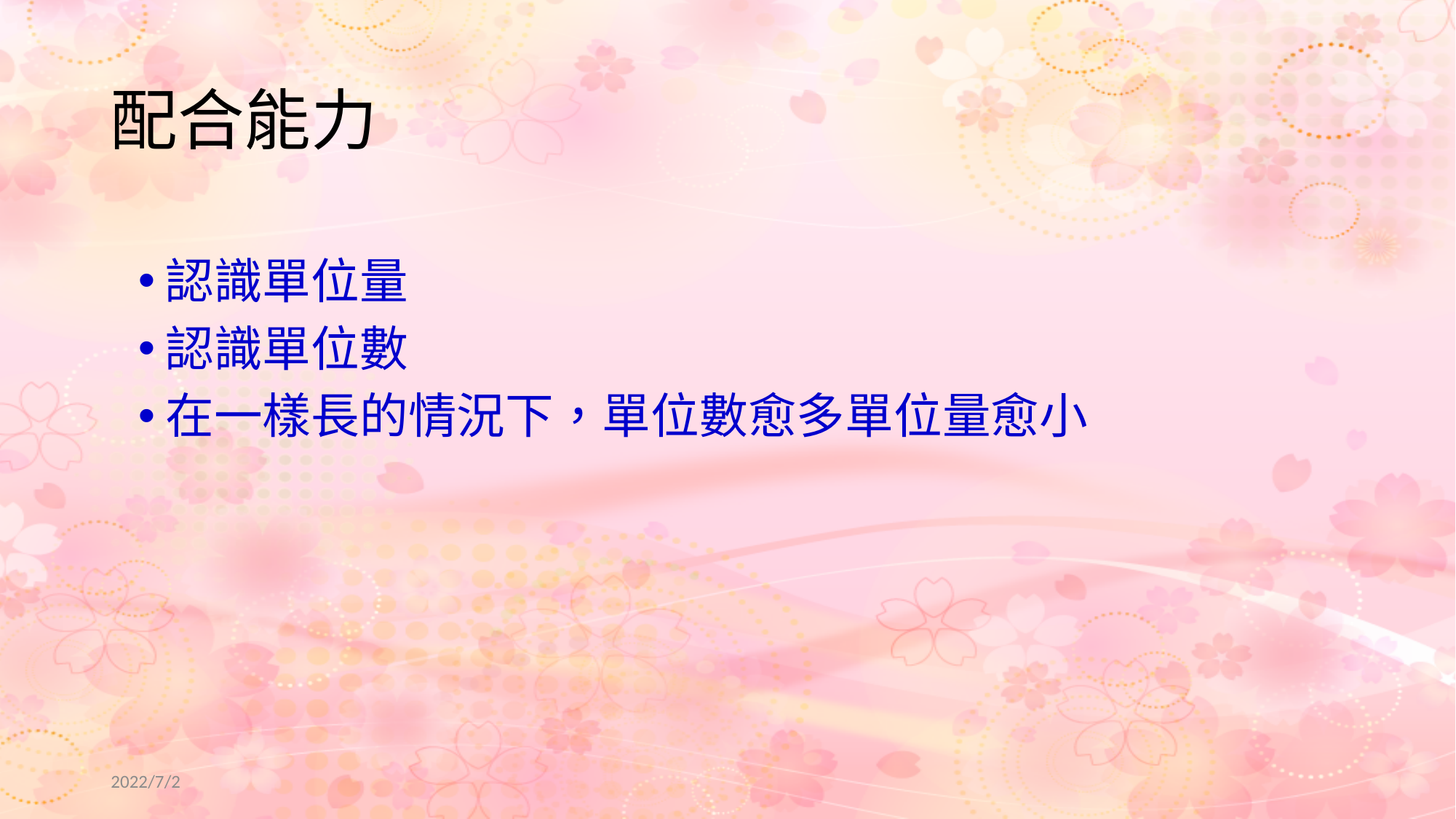

# 配合能力
認識單位量
認識單位數
在一樣長的情況下，單位數愈多單位量愈小
2022/7/2